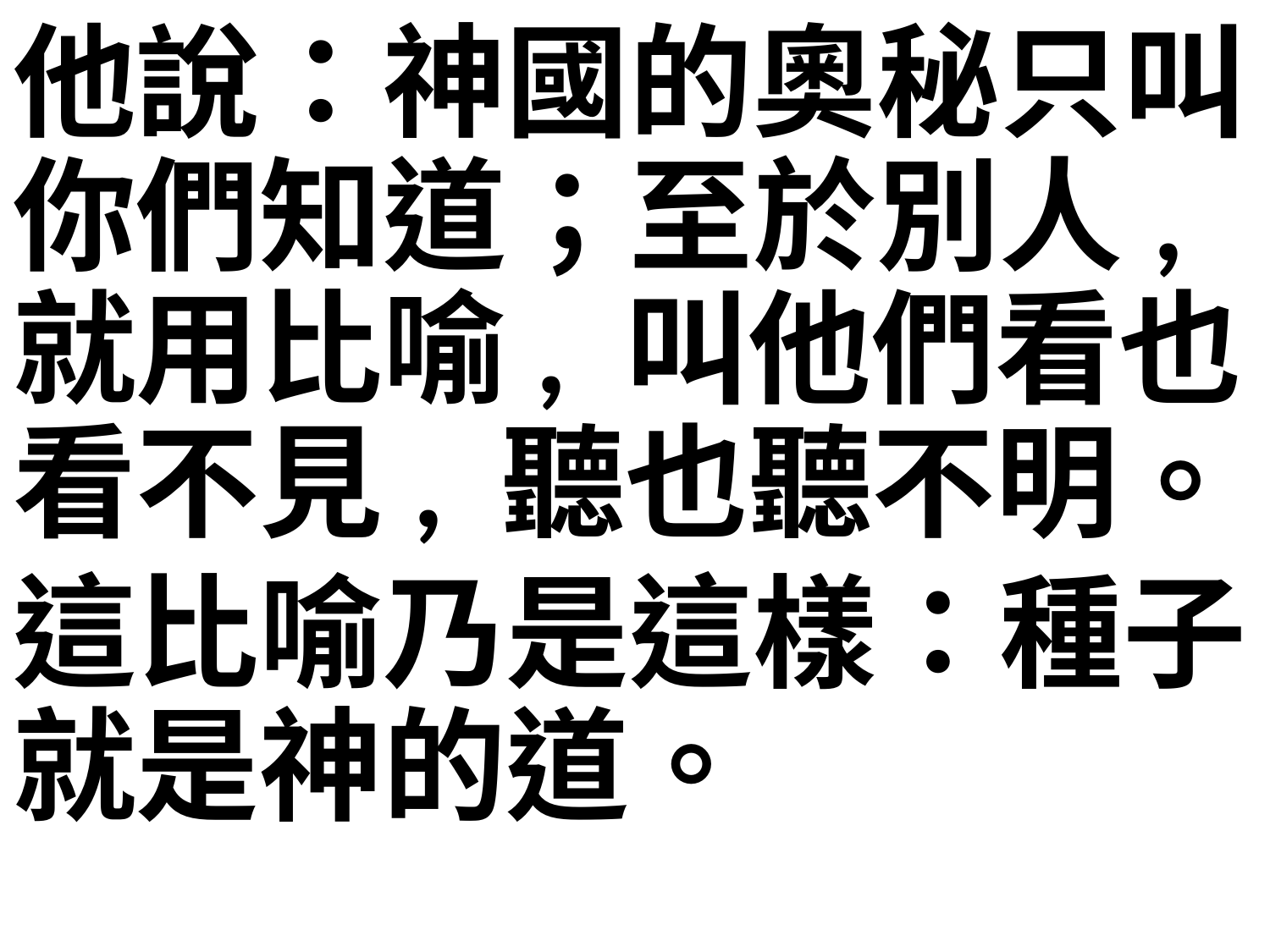

他說：神國的奧秘只叫你們知道；至於別人, 就用比喻, 叫他們看也看不見, 聽也聽不明。
這比喻乃是這樣：種子就是神的道。